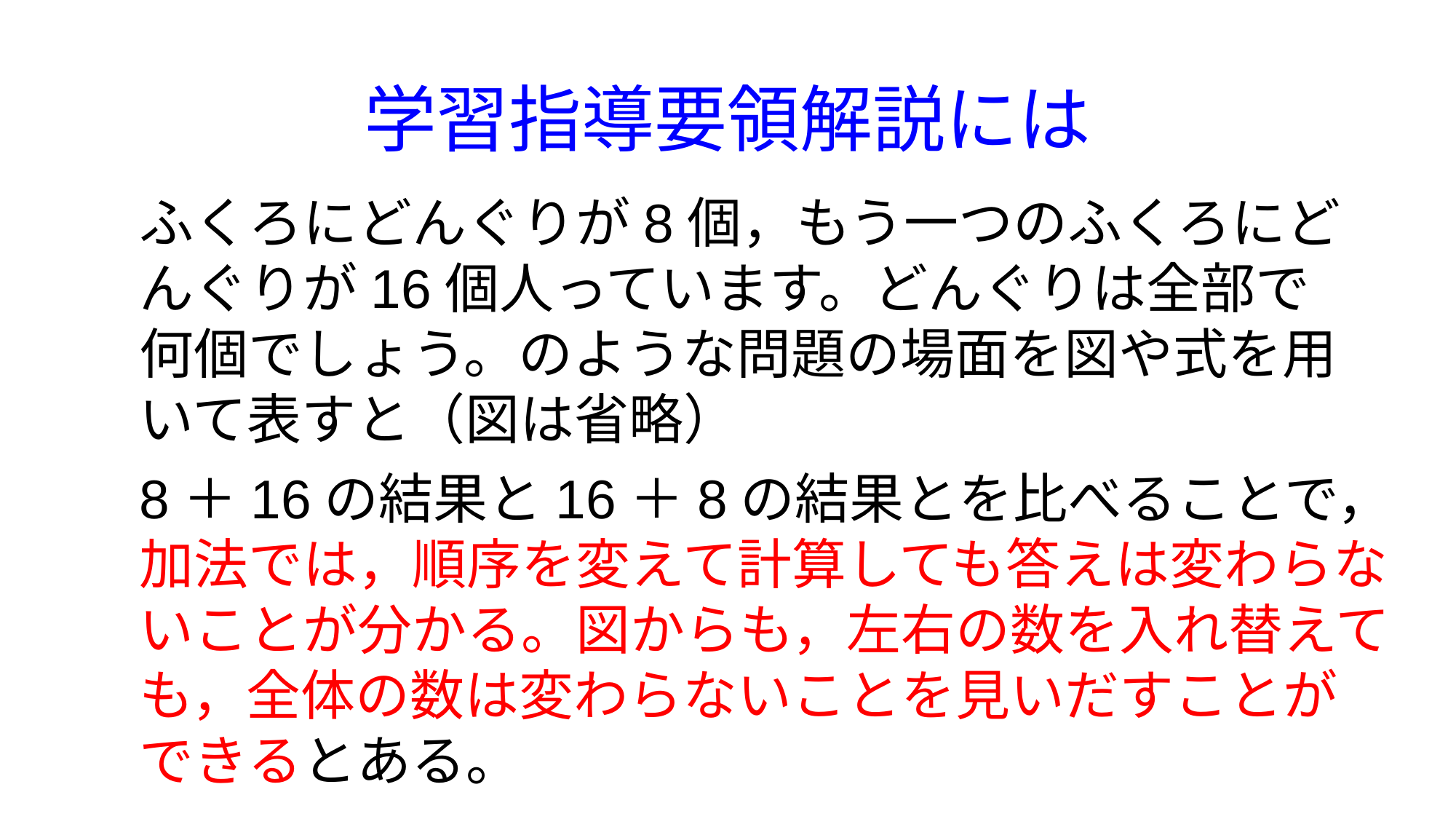

# 学習指導要領解説には
ふくろにどんぐりが8個，もう一つのふくろにどんぐりが16個人っています。どんぐりは全部で何個でしょう。のような問題の場面を図や式を用いて表すと（図は省略）
8＋16の結果と16＋8の結果とを比べることで，加法では，順序を変えて計算しても答えは変わらないことが分かる。図からも，左右の数を入れ替えても，全体の数は変わらないことを見いだすことができるとある。